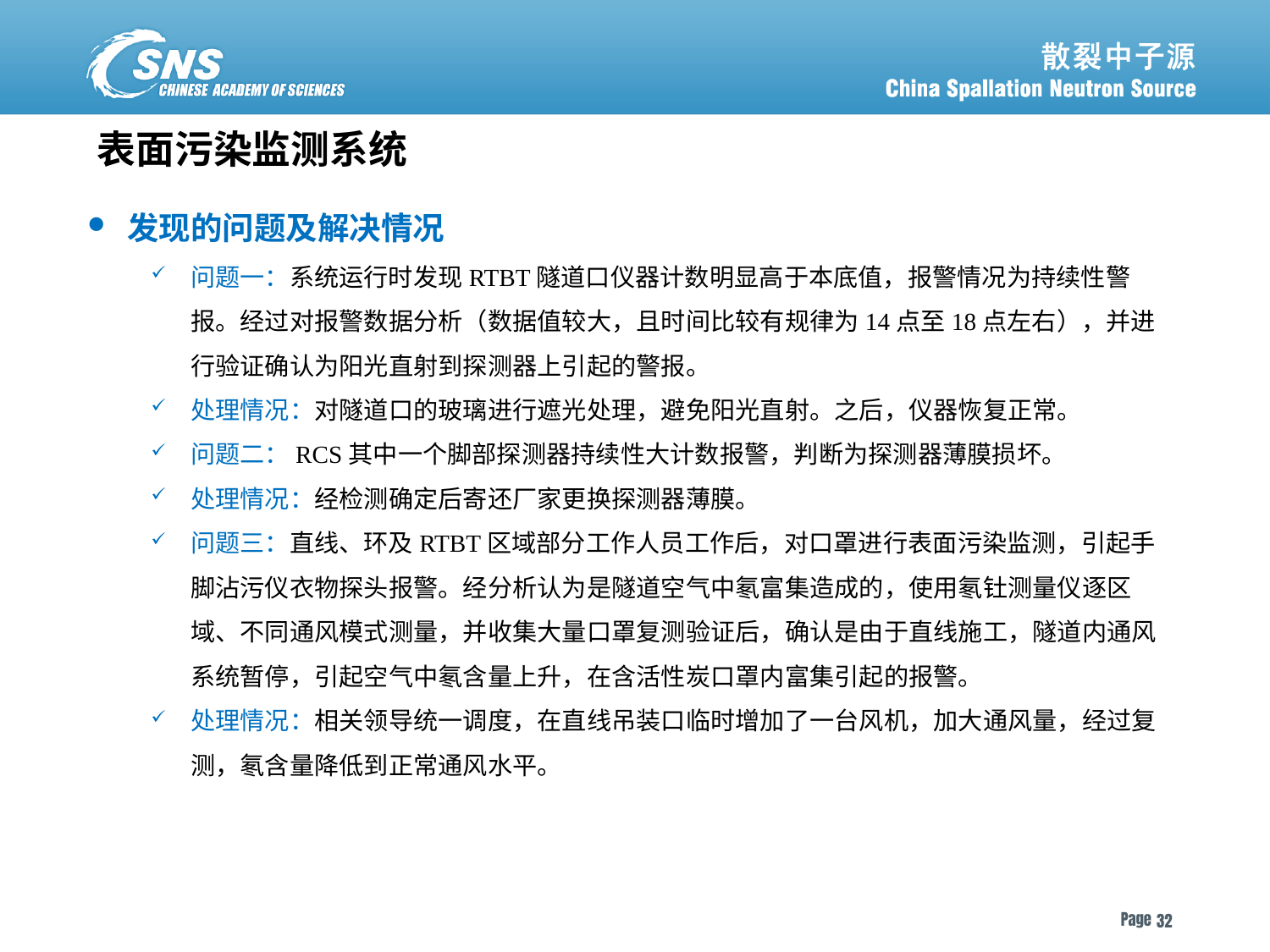

表面污染监测系统
发现的问题及解决情况
问题一：系统运行时发现RTBT隧道口仪器计数明显高于本底值，报警情况为持续性警报。经过对报警数据分析（数据值较大，且时间比较有规律为14点至18点左右），并进行验证确认为阳光直射到探测器上引起的警报。
处理情况：对隧道口的玻璃进行遮光处理，避免阳光直射。之后，仪器恢复正常。
问题二：RCS其中一个脚部探测器持续性大计数报警，判断为探测器薄膜损坏。
处理情况：经检测确定后寄还厂家更换探测器薄膜。
问题三：直线、环及RTBT区域部分工作人员工作后，对口罩进行表面污染监测，引起手脚沾污仪衣物探头报警。经分析认为是隧道空气中氡富集造成的，使用氡钍测量仪逐区域、不同通风模式测量，并收集大量口罩复测验证后，确认是由于直线施工，隧道内通风系统暂停，引起空气中氡含量上升，在含活性炭口罩内富集引起的报警。
处理情况：相关领导统一调度，在直线吊装口临时增加了一台风机，加大通风量，经过复测，氡含量降低到正常通风水平。
32